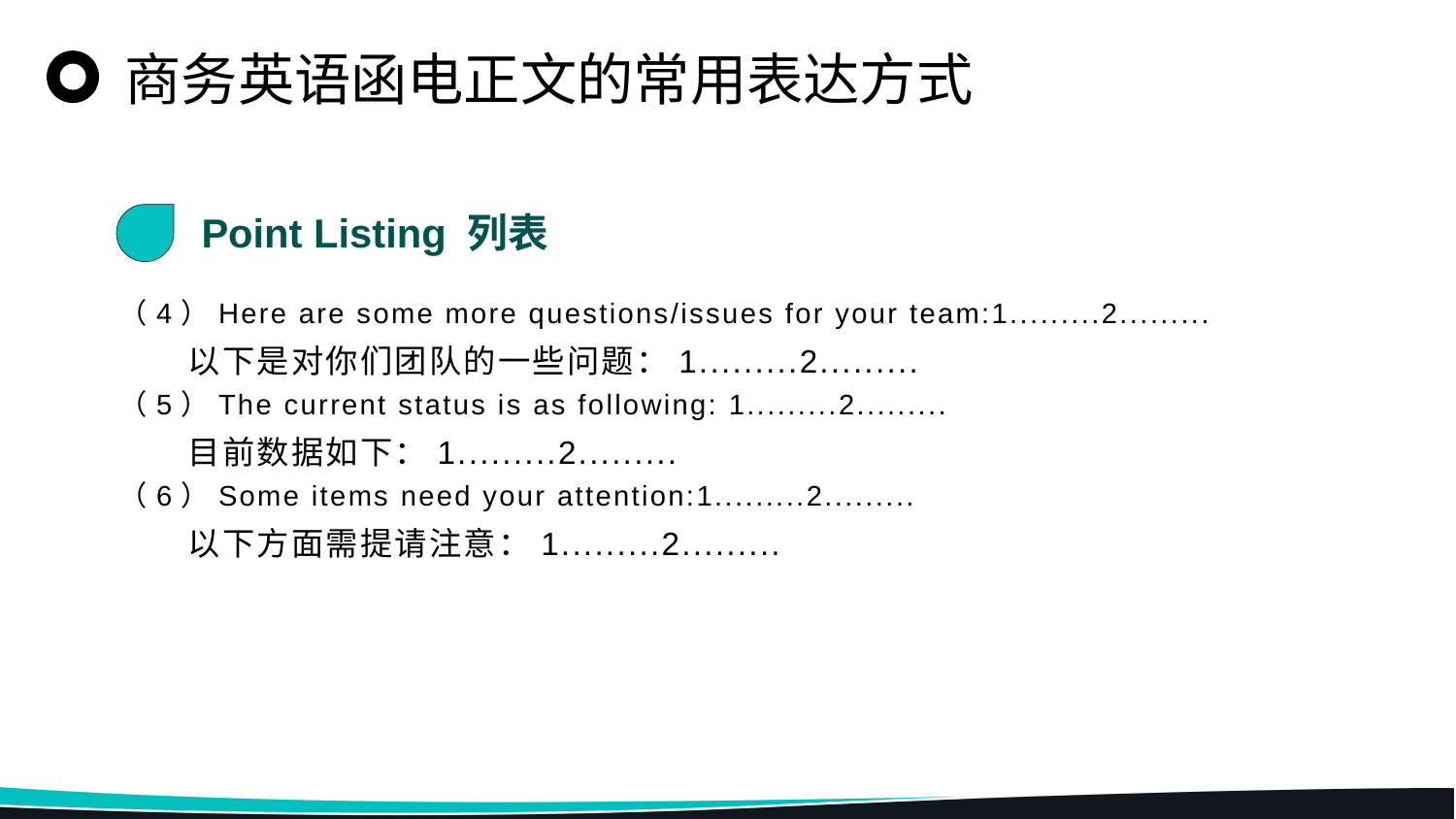

商务英语函电正文的常用表达方式
Point Listing 列表

（4）Here are some more questions/issues for your team:1.........2.........
以下是对你们团队的一些问题：1.........2.........
（5）The current status is as following: 1.........2.........
目前数据如下：1.........2.........
（6）Some items need your attention:1.........2.........
以下方面需提请注意：1.........2.........